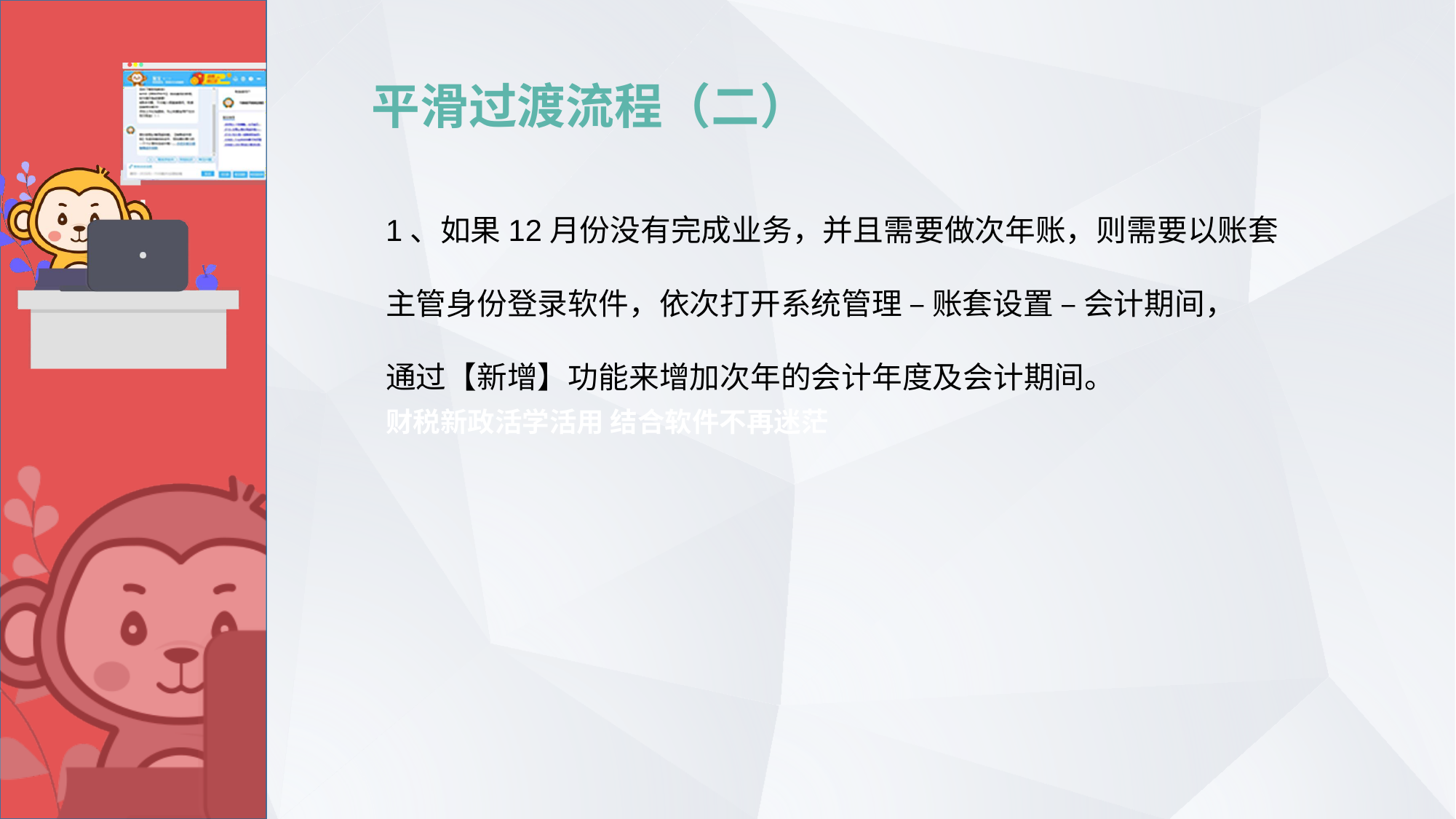

# 平滑过渡流程（二）

1、如果12月份没有完成业务，并且需要做次年账，则需要以账套

主管身份登录软件，依次打开系统管理 – 账套设置 – 会计期间，

通过【新增】功能来增加次年的会计年度及会计期间。
财税新政活学活用 结合软件不再迷茫